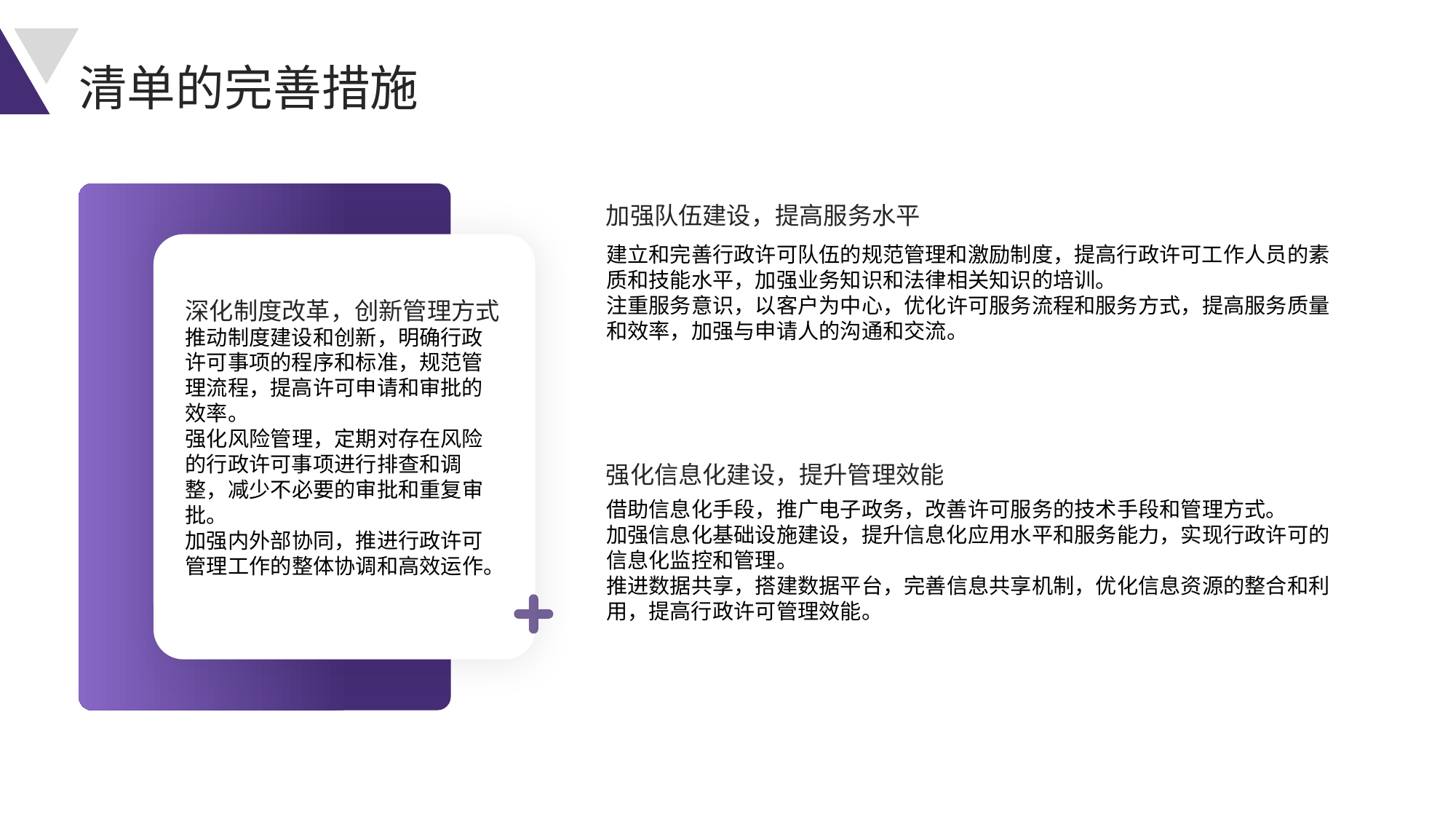

清单的完善措施

加强队伍建设，提高服务水平
建立和完善行政许可队伍的规范管理和激励制度，提高行政许可工作人员的素质和技能水平，加强业务知识和法律相关知识的培训。
注重服务意识，以客户为中心，优化许可服务流程和服务方式，提高服务质量和效率，加强与申请人的沟通和交流。
深化制度改革，创新管理方式

推动制度建设和创新，明确行政许可事项的程序和标准，规范管理流程，提高许可申请和审批的效率。
强化风险管理，定期对存在风险的行政许可事项进行排查和调整，减少不必要的审批和重复审批。
加强内外部协同，推进行政许可管理工作的整体协调和高效运作。
强化信息化建设，提升管理效能
借助信息化手段，推广电子政务，改善许可服务的技术手段和管理方式。
加强信息化基础设施建设，提升信息化应用水平和服务能力，实现行政许可的信息化监控和管理。
推进数据共享，搭建数据平台，完善信息共享机制，优化信息资源的整合和利用，提高行政许可管理效能。